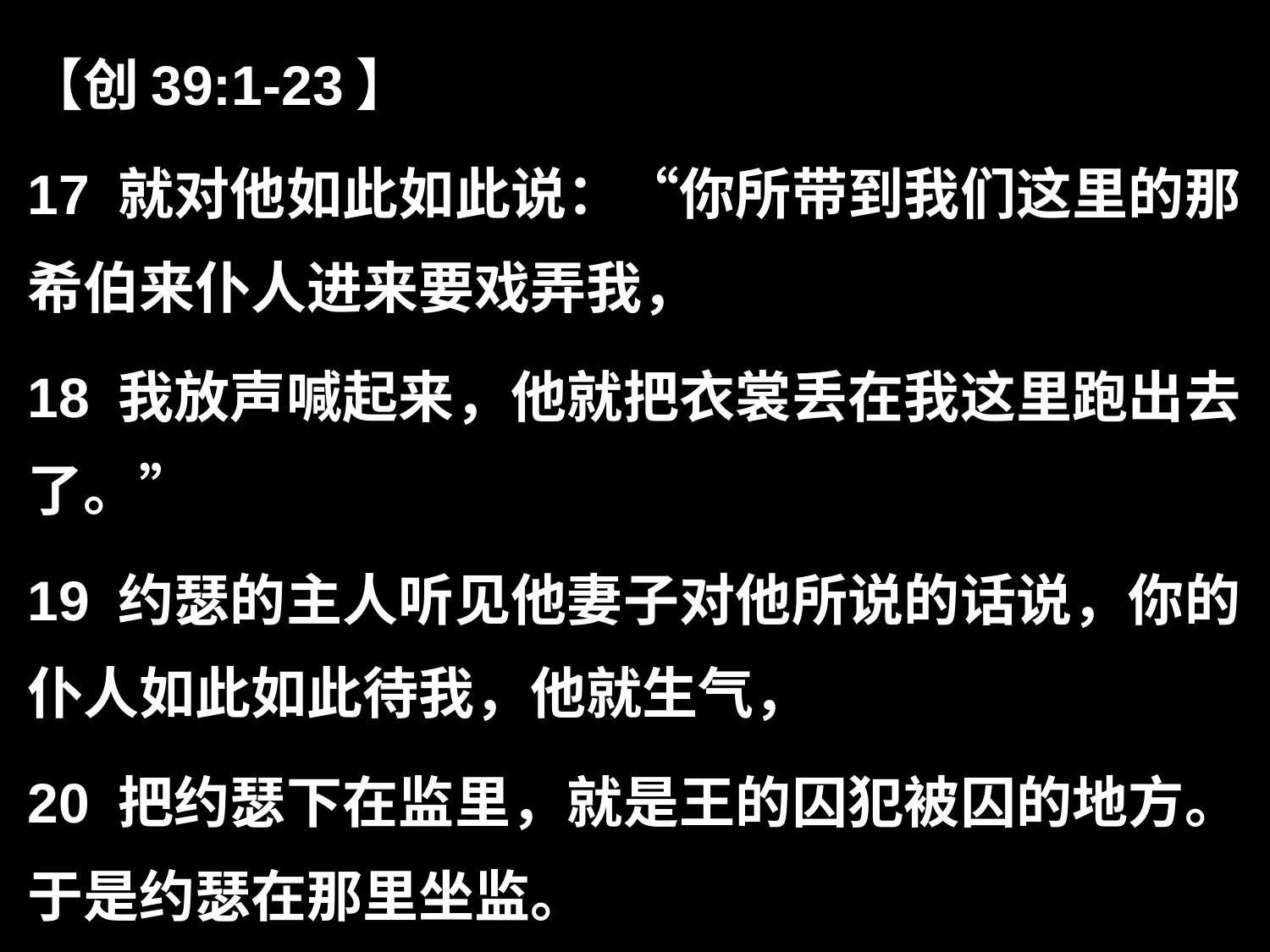

【创39:1-23】
17 就对他如此如此说：“你所带到我们这里的那希伯来仆人进来要戏弄我，
18 我放声喊起来，他就把衣裳丢在我这里跑出去了。”
19 约瑟的主人听见他妻子对他所说的话说，你的仆人如此如此待我，他就生气，
20 把约瑟下在监里，就是王的囚犯被囚的地方。于是约瑟在那里坐监。